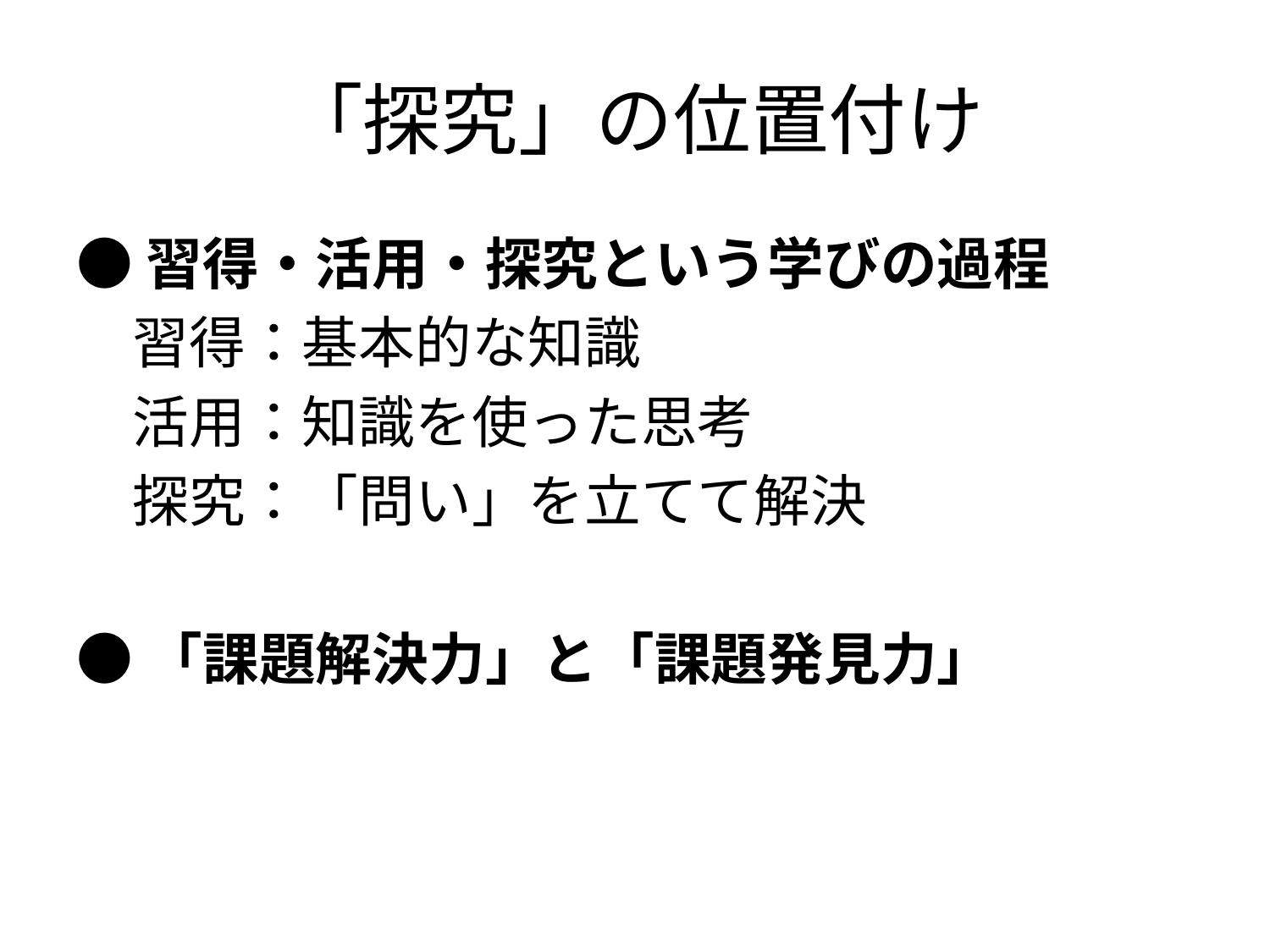

# 「探究」の位置付け
●習得・活用・探究という学びの過程
　習得：基本的な知識
　活用：知識を使った思考
　探究：「問い」を立てて解決

●「課題解決力」と「課題発見力」